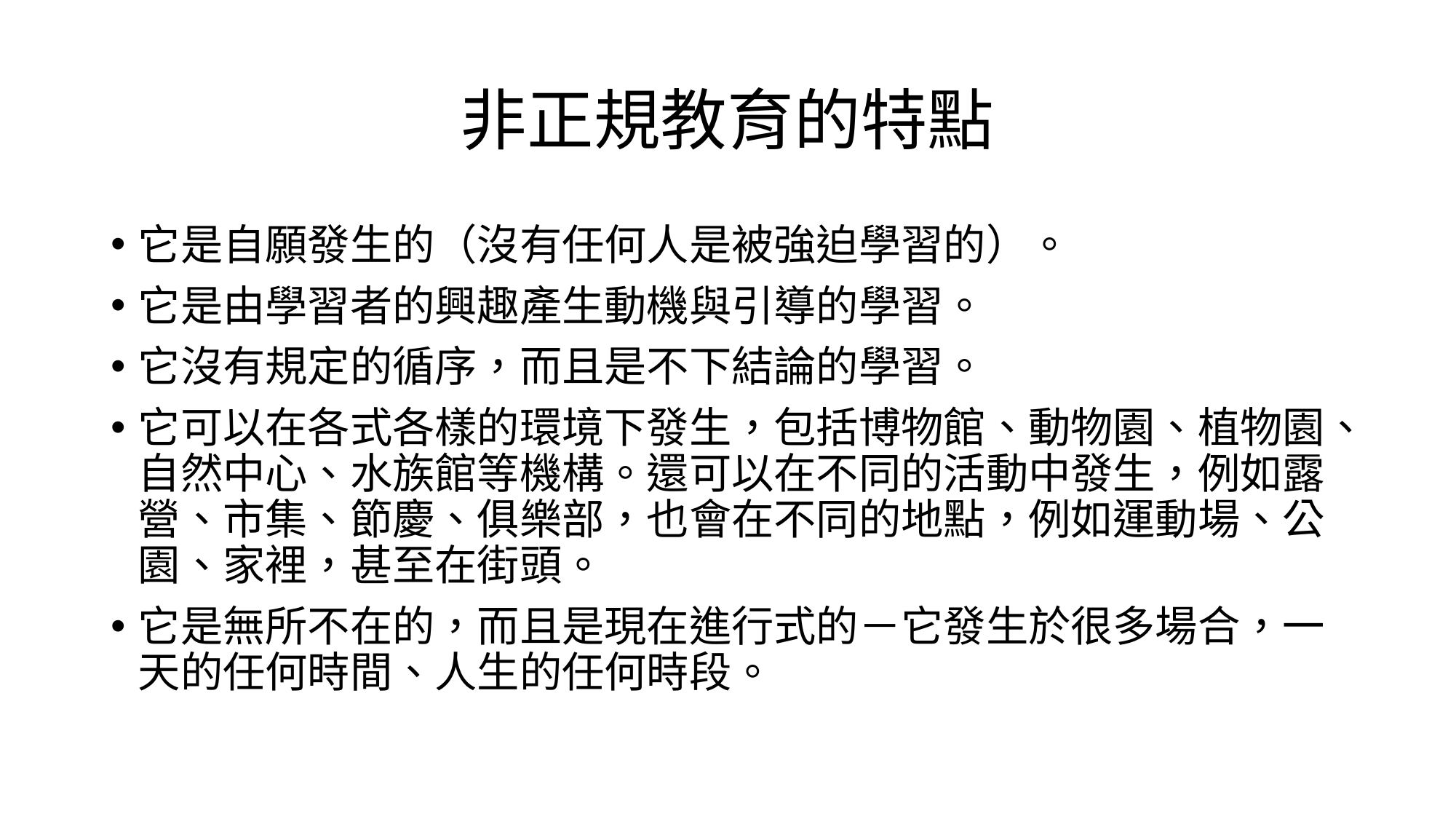

# 非正規教育的特點
它是自願發生的（沒有任何人是被強迫學習的）。
它是由學習者的興趣產生動機與引導的學習。
它沒有規定的循序，而且是不下結論的學習。
它可以在各式各樣的環境下發生，包括博物館、動物園、植物園、自然中心、水族館等機構。還可以在不同的活動中發生，例如露營、市集、節慶、俱樂部，也會在不同的地點，例如運動場、公園、家裡，甚至在街頭。
它是無所不在的，而且是現在進行式的－它發生於很多場合，一天的任何時間、人生的任何時段。